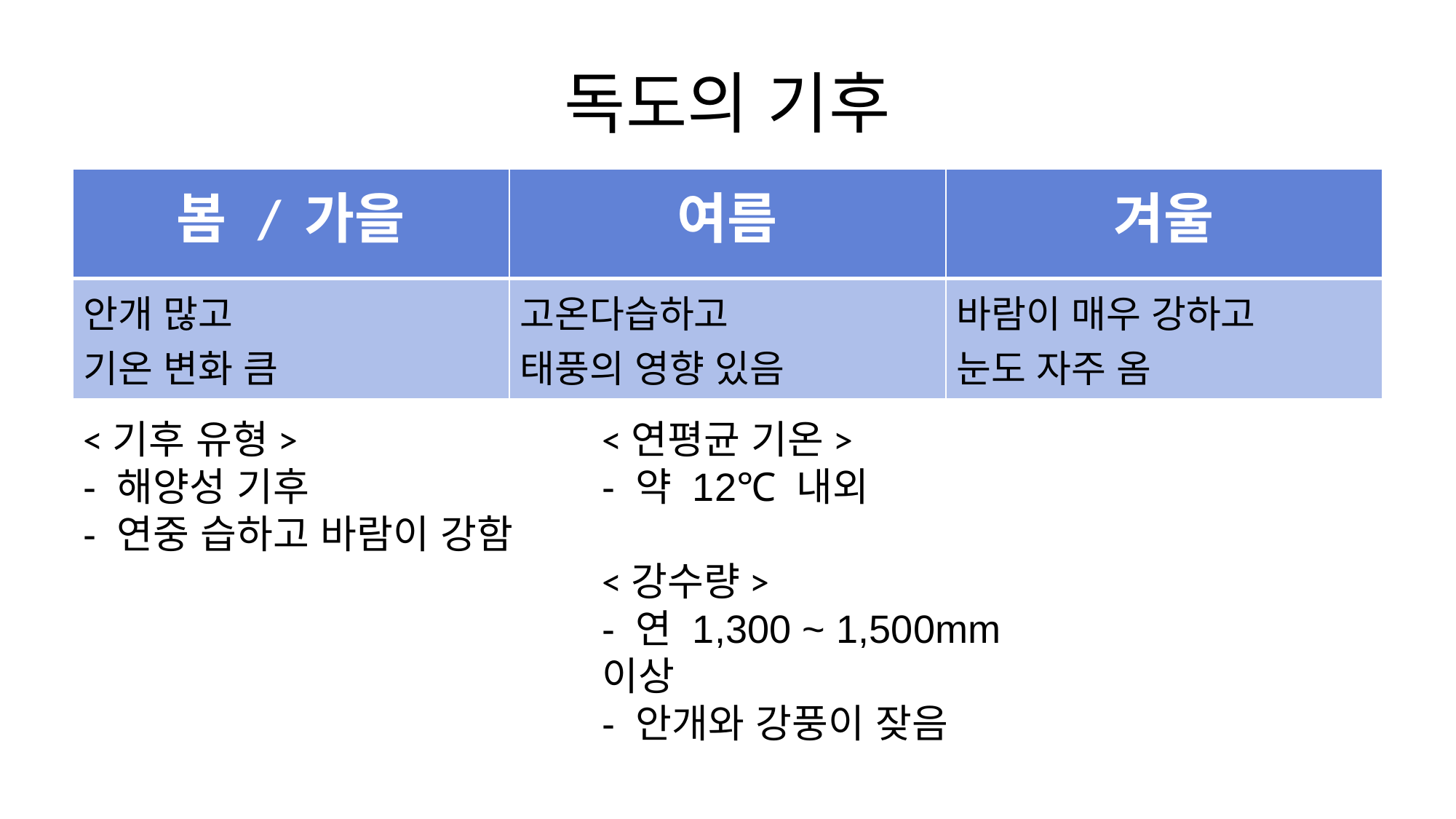

# 독도의 기후
| 봄 / 가을 | 여름 | 겨울 |
| --- | --- | --- |
| 안개 많고 기온 변화 큼 | 고온다습하고 태풍의 영향 있음 | 바람이 매우 강하고 눈도 자주 옴 |
<기후 유형>
- 해양성 기후
- 연중 습하고 바람이 강함
<연평균 기온>
- 약 12℃ 내외

<강수량>
- 연 1,300 ~ 1,500mm이상
- 안개와 강풍이 잦음